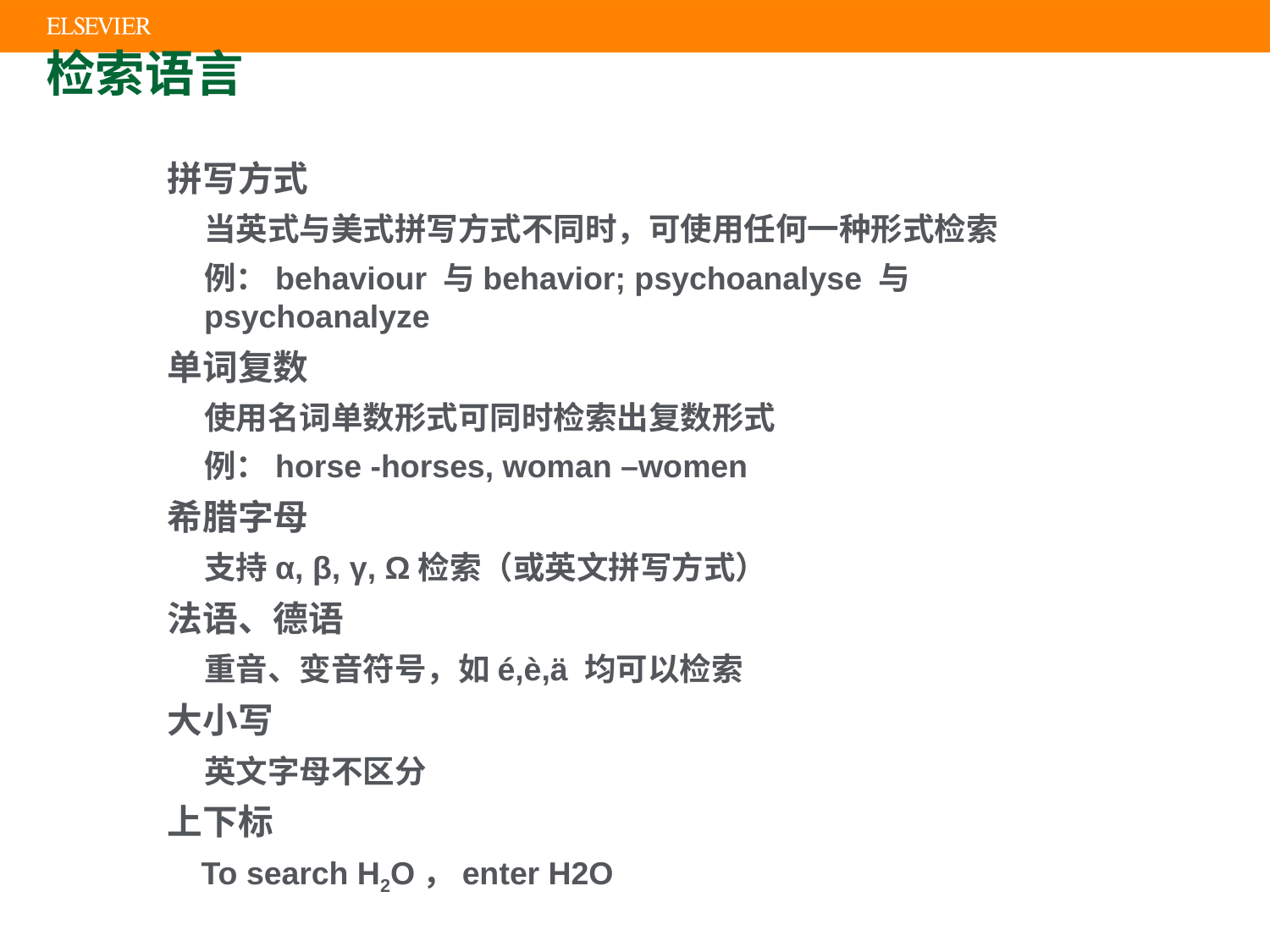

检索语言
拼写方式
当英式与美式拼写方式不同时，可使用任何一种形式检索
例：behaviour 与behavior; psychoanalyse 与psychoanalyze
单词复数
使用名词单数形式可同时检索出复数形式
例：horse -horses, woman –women
希腊字母
支持α, β, γ, Ω检索（或英文拼写方式）
法语、德语
重音、变音符号，如é,è,ä 均可以检索
大小写
英文字母不区分
上下标
 To search H2O，enter H2O